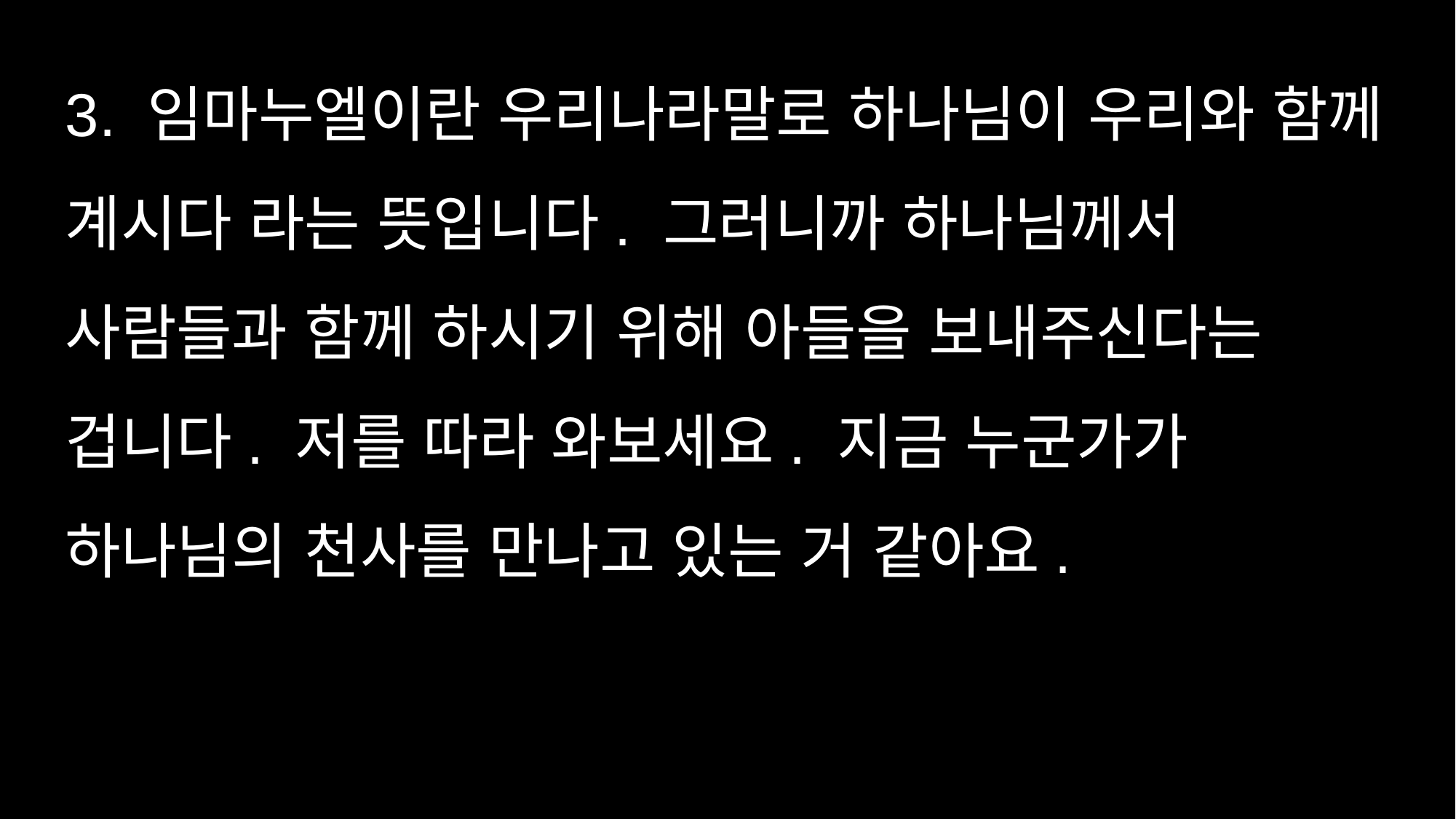

3. 임마누엘이란 우리나라말로 하나님이 우리와 함께 계시다 라는 뜻입니다. 그러니까 하나님께서 사람들과 함께 하시기 위해 아들을 보내주신다는 겁니다. 저를 따라 와보세요. 지금 누군가가 하나님의 천사를 만나고 있는 거 같아요.